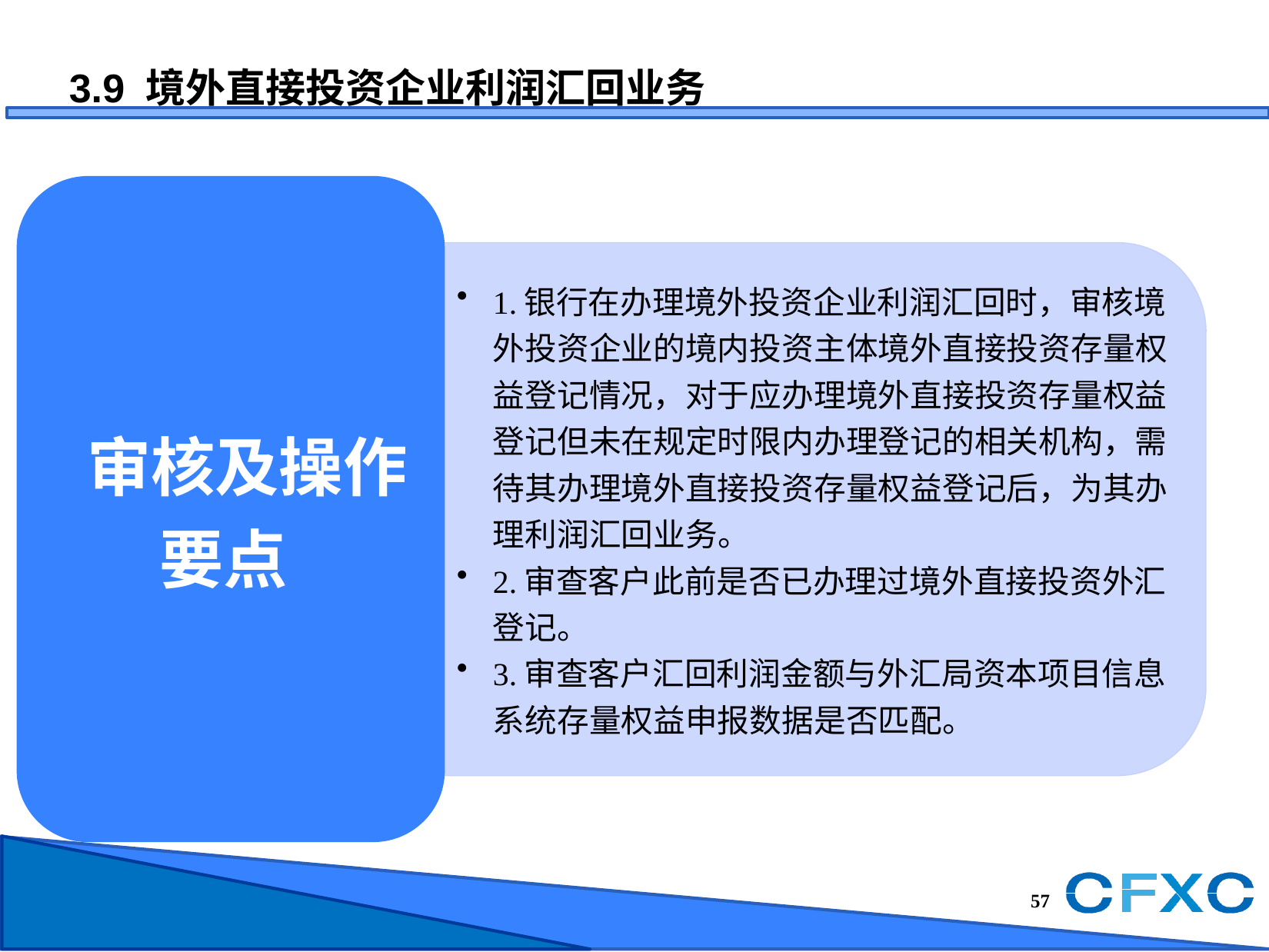

3.9 境外直接投资企业利润汇回业务
 审核及操作要点
1.银行在办理境外投资企业利润汇回时，审核境外投资企业的境内投资主体境外直接投资存量权益登记情况，对于应办理境外直接投资存量权益登记但未在规定时限内办理登记的相关机构，需待其办理境外直接投资存量权益登记后，为其办理利润汇回业务。
3.审查客户汇回利润金额与外汇局资本项目信息系统存量权益申报数据是否匹配。
2.审查客户此前是否已办理过境外直接投资外汇登记。
57